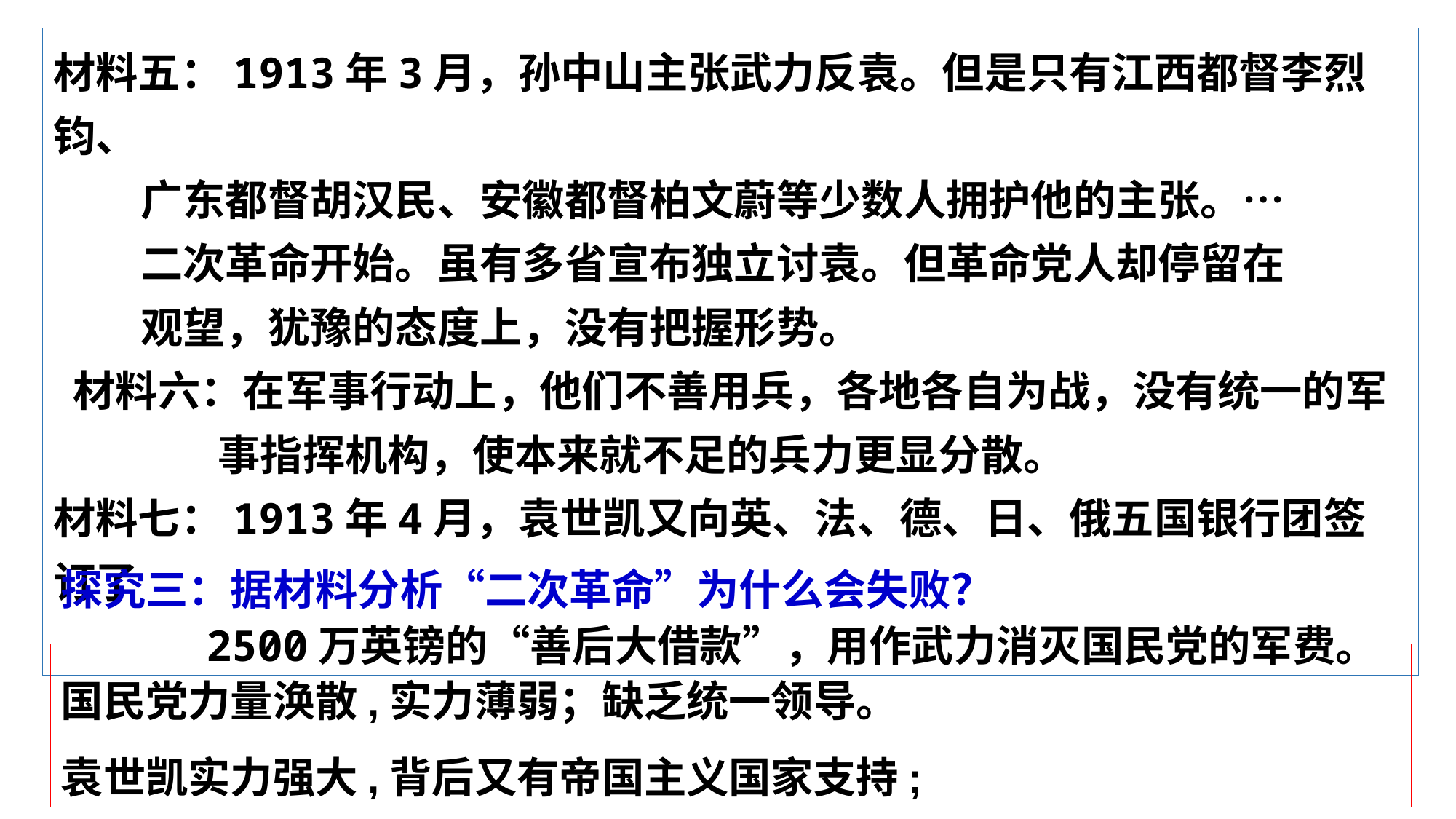

材料五：1913年3月，孙中山主张武力反袁。但是只有江西都督李烈钧、
        广东都督胡汉民、安徽都督柏文蔚等少数人拥护他的主张。…
        二次革命开始。虽有多省宣布独立讨袁。但革命党人却停留在
        观望，犹豫的态度上，没有把握形势。
 材料六：在军事行动上，他们不善用兵，各地各自为战，没有统一的军
                事指挥机构，使本来就不足的兵力更显分散。
材料七：1913年4月，袁世凯又向英、法、德、日、俄五国银行团签订了
      2500万英镑的“善后大借款”，用作武力消灭国民党的军费。
探究三：据材料分析“二次革命”为什么会失败？
国民党力量涣散,实力薄弱；缺乏统一领导。
袁世凯实力强大,背后又有帝国主义国家支持;